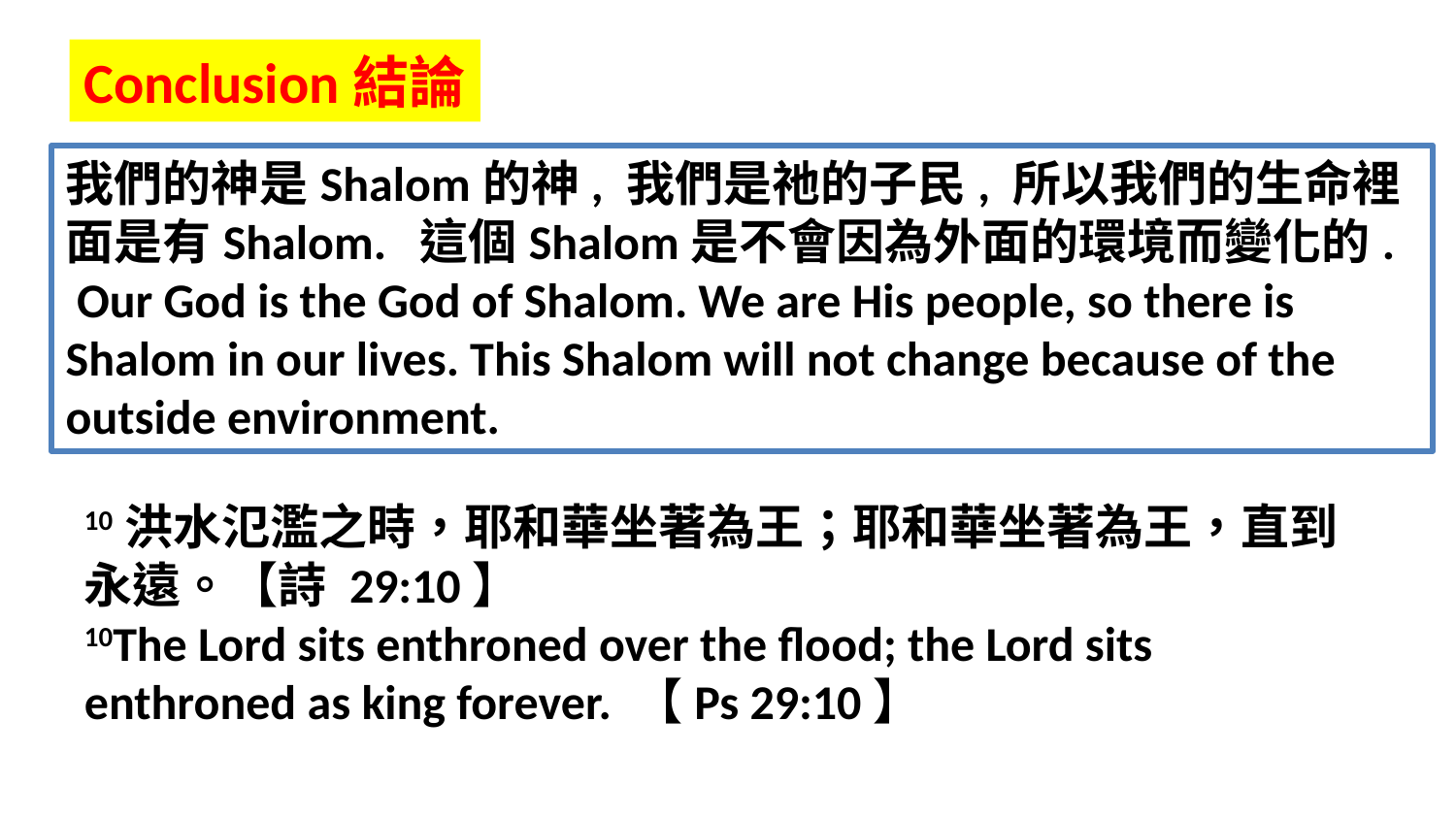

Conclusion結論
我們的神是Shalom的神, 我們是祂的子民, 所以我們的生命裡面是有Shalom.  這個Shalom是不會因為外面的環境而變化的.
 Our God is the God of Shalom. We are His people, so there is Shalom in our lives. This Shalom will not change because of the outside environment.
10洪水氾濫之時，耶和華坐著為王；耶和華坐著為王，直到永遠。【詩 29:10】
10The Lord sits enthroned over the flood; the Lord sits enthroned as king forever. 【Ps 29:10】